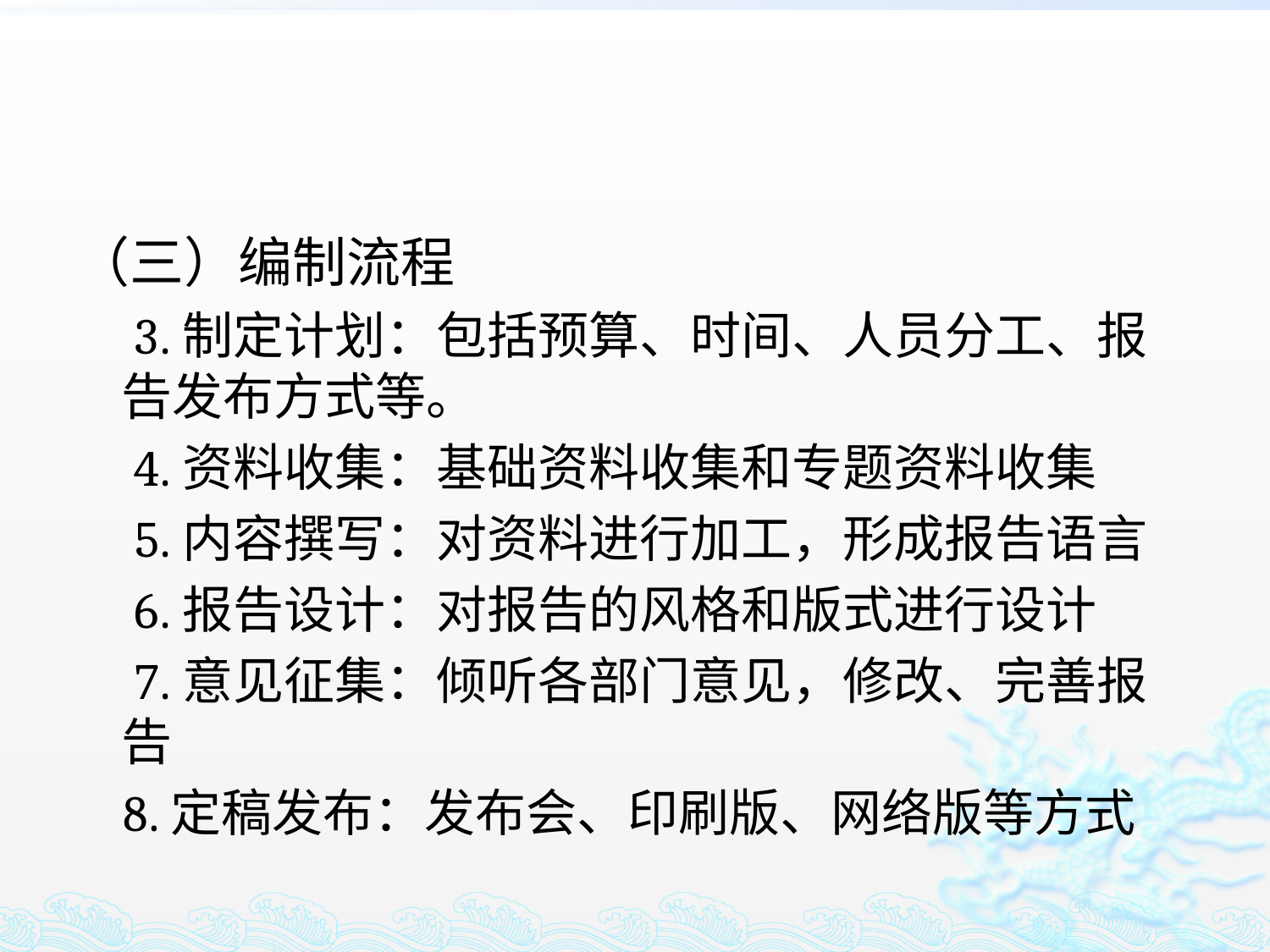

#
（三）编制流程
     3.制定计划：包括预算、时间、人员分工、报告发布方式等。
     4.资料收集：基础资料收集和专题资料收集
     5.内容撰写：对资料进行加工，形成报告语言
     6.报告设计：对报告的风格和版式进行设计
     7.意见征集：倾听各部门意见，修改、完善报告
    8.定稿发布：发布会、印刷版、网络版等方式